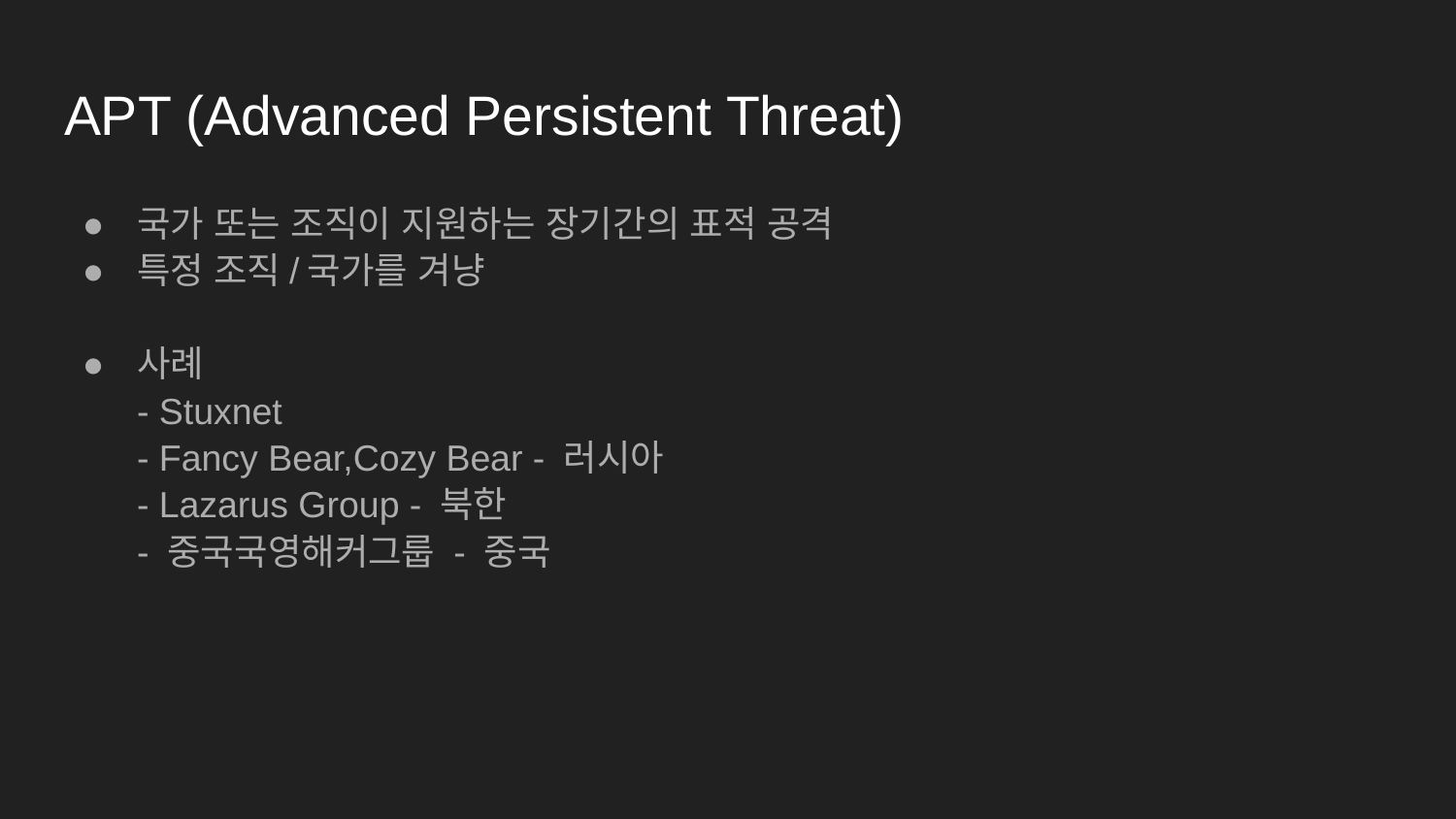

# APT (Advanced Persistent Threat)
국가 또는 조직이 지원하는 장기간의 표적 공격
특정 조직/국가를 겨냥
사례
- Stuxnet
- Fancy Bear,Cozy Bear - 러시아
- Lazarus Group - 북한
- 중국국영해커그룹 - 중국